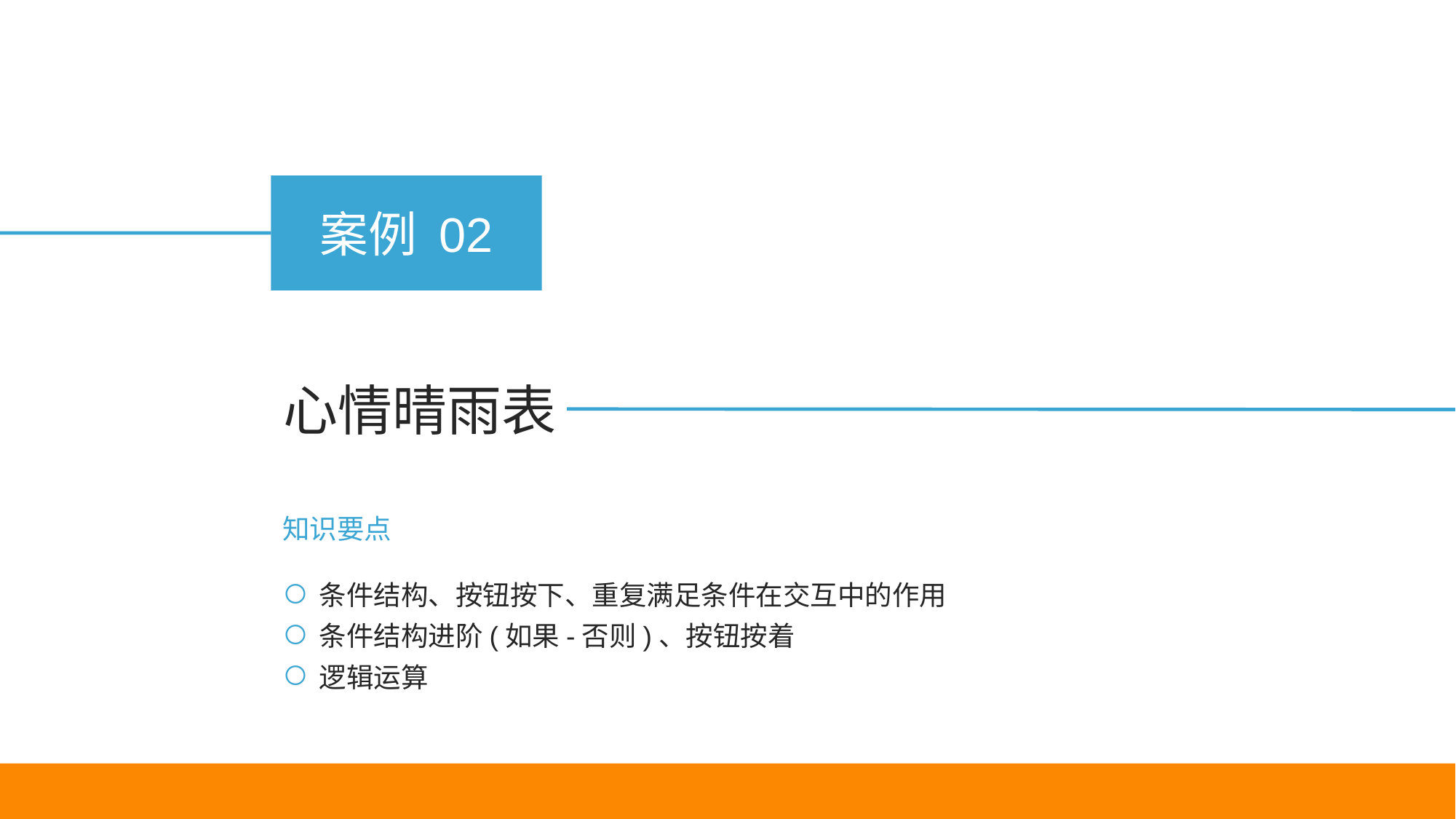

案例 02
心情晴雨表
知识要点
条件结构、按钮按下、重复满足条件在交互中的作用
条件结构进阶(如果-否则)、按钮按着
逻辑运算